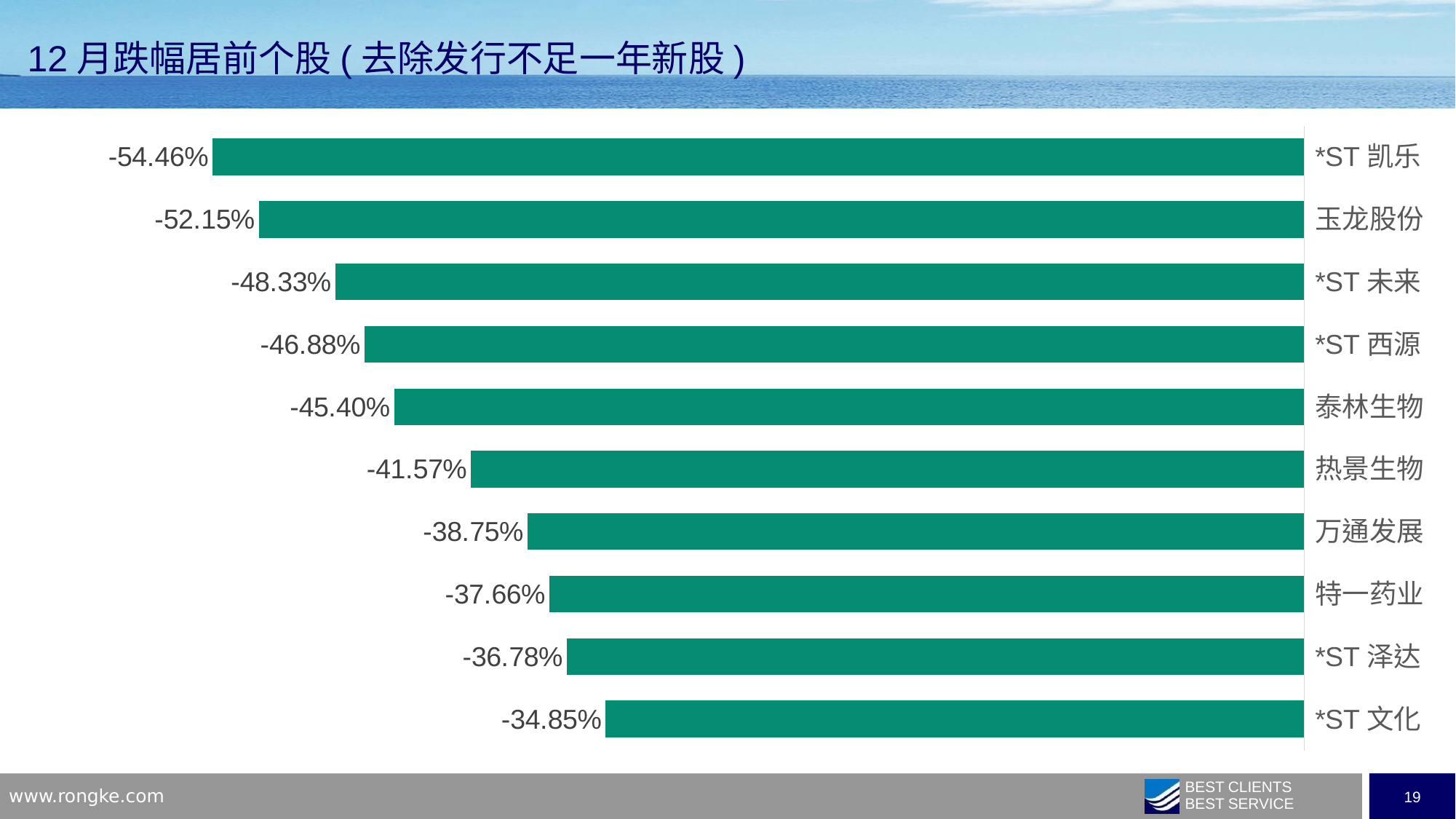

12月跌幅居前个股(去除发行不足一年新股)

### Chart

| Category | 系列 1 |
|---|---|
| *ST文化 | -0.348485 |
| *ST泽达 | -0.367816 |
| 特一药业 | -0.37655500000000003 |
| 万通发展 | -0.387537 |
| 热景生物 | -0.415659 |
| 泰林生物 | -0.45399 |
| *ST西源 | -0.46875 |
| *ST未来 | -0.483333 |
| 玉龙股份 | -0.521467 |
| *ST凯乐 | -0.544554 |